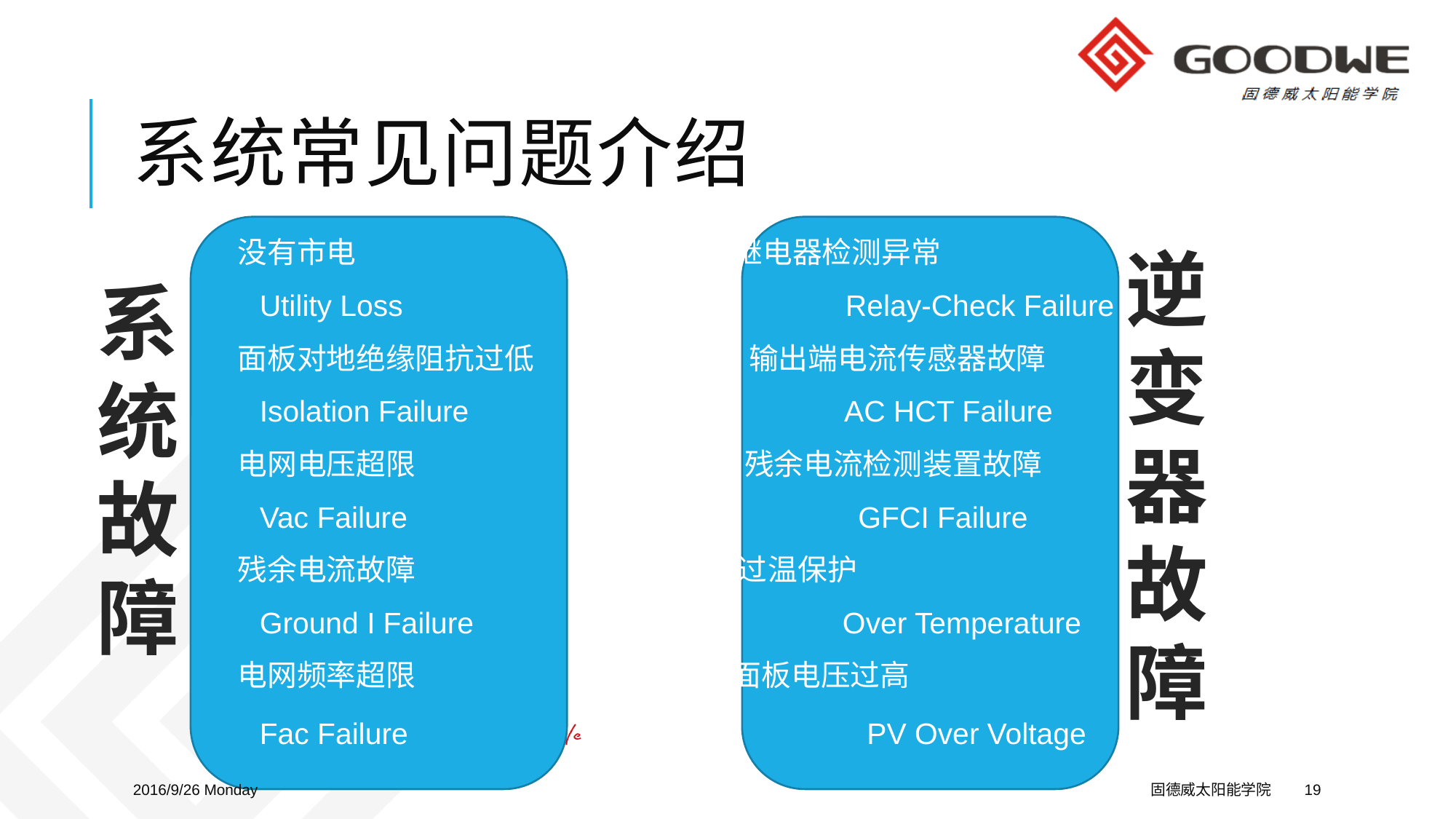

# 系统常见问题介绍

没有市电                                                        继电器检测异常
    Utility Loss                                                      Relay-Check Failure
面板对地绝缘阻抗过低                                输出端电流传感器故障
    Isolation Failure                                              AC HCT Failure
电网电压超限                                                 残余电流检测装置故障
    Vac Failure                                                       GFCI Failure
残余电流故障                                                过温保护
    Ground I Failure                                             Over Temperature
电网频率超限                                               面板电压过高
    Fac Failure                                                        PV Over Voltage
逆
变
器
故
障
系
统
故
障
2016/9/26 Monday
固德威太阳能学院
19